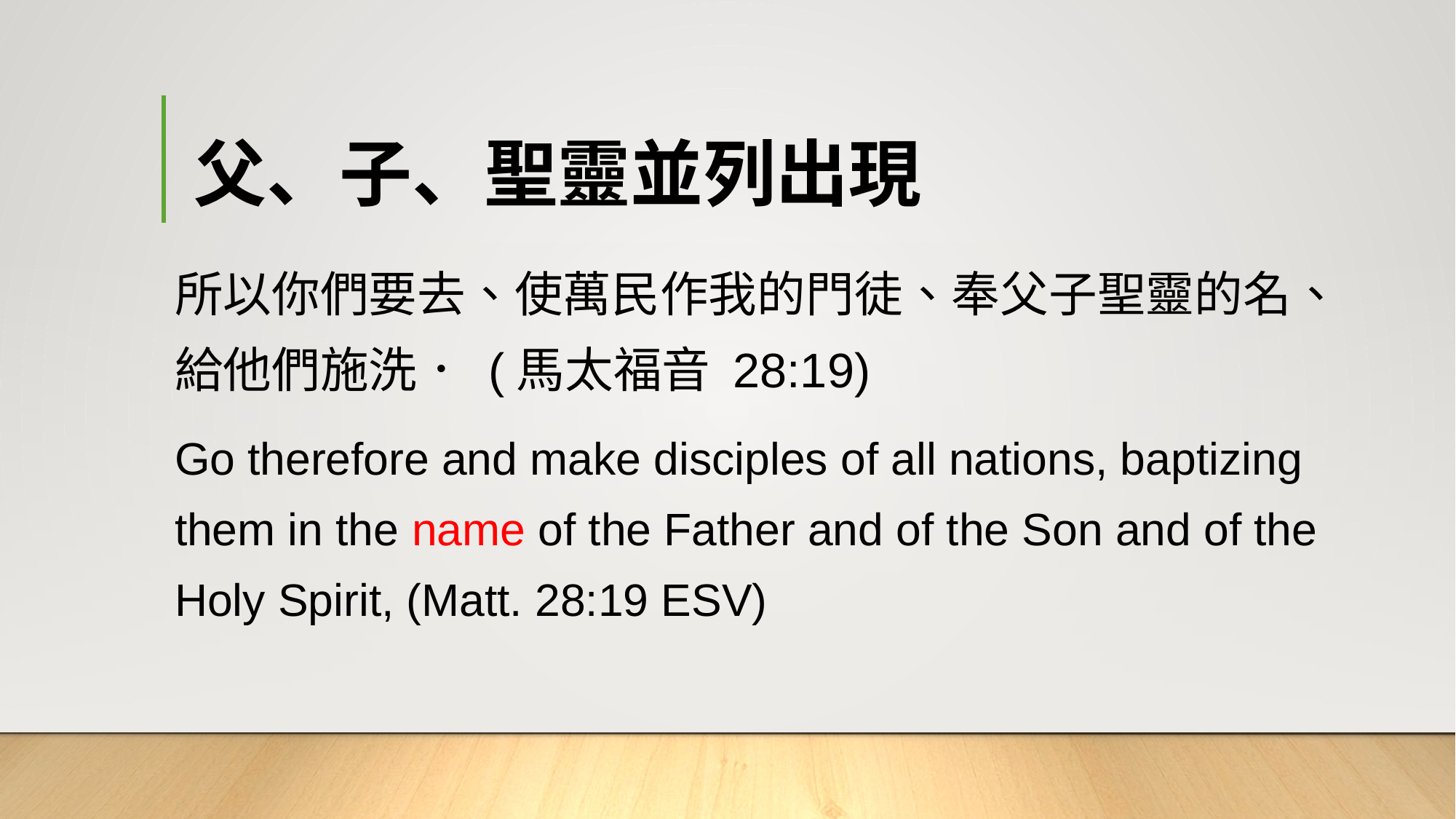

# 父、子、聖靈並列出現
所以你們要去、使萬民作我的門徒、奉父子聖靈的名、給他們施洗． (馬太福音 28:19)
Go therefore and make disciples of all nations, baptizing them in the name of the Father and of the Son and of the Holy Spirit, (Matt. 28:19 ESV)